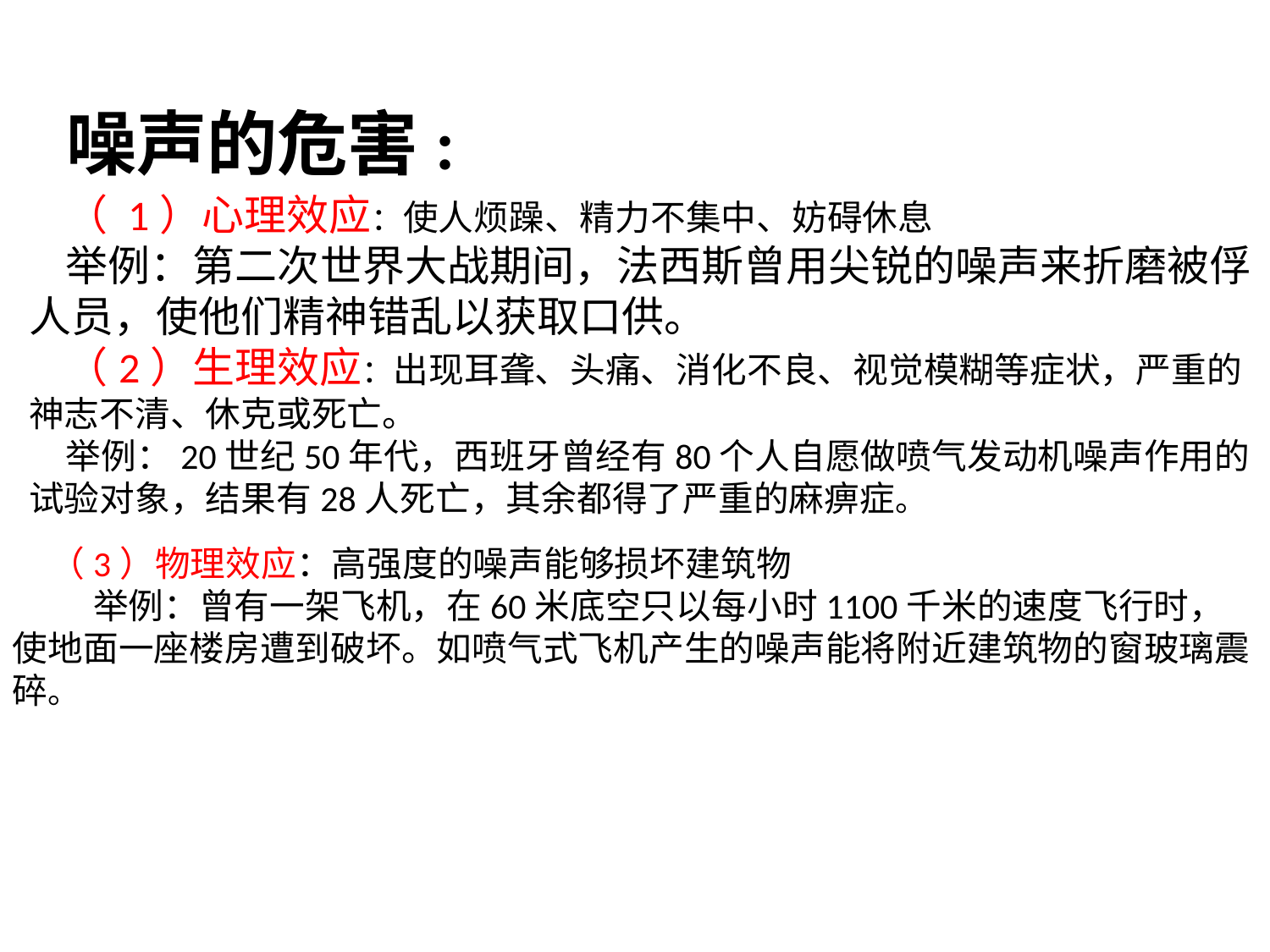

噪声的危害:
（ 1）心理效应：使人烦躁、精力不集中、妨碍休息
举例：第二次世界大战期间，法西斯曾用尖锐的噪声来折磨被俘人员，使他们精神错乱以获取口供。
（2）生理效应：出现耳聋、头痛、消化不良、视觉模糊等症状，严重的神志不清、休克或死亡。
举例：20世纪50年代，西班牙曾经有80个人自愿做喷气发动机噪声作用的试验对象，结果有28人死亡，其余都得了严重的麻痹症。

（3）物理效应：高强度的噪声能够损坏建筑物
     举例：曾有一架飞机，在60米底空只以每小时1100千米的速度飞行时，使地面一座楼房遭到破坏。如喷气式飞机产生的噪声能将附近建筑物的窗玻璃震碎。